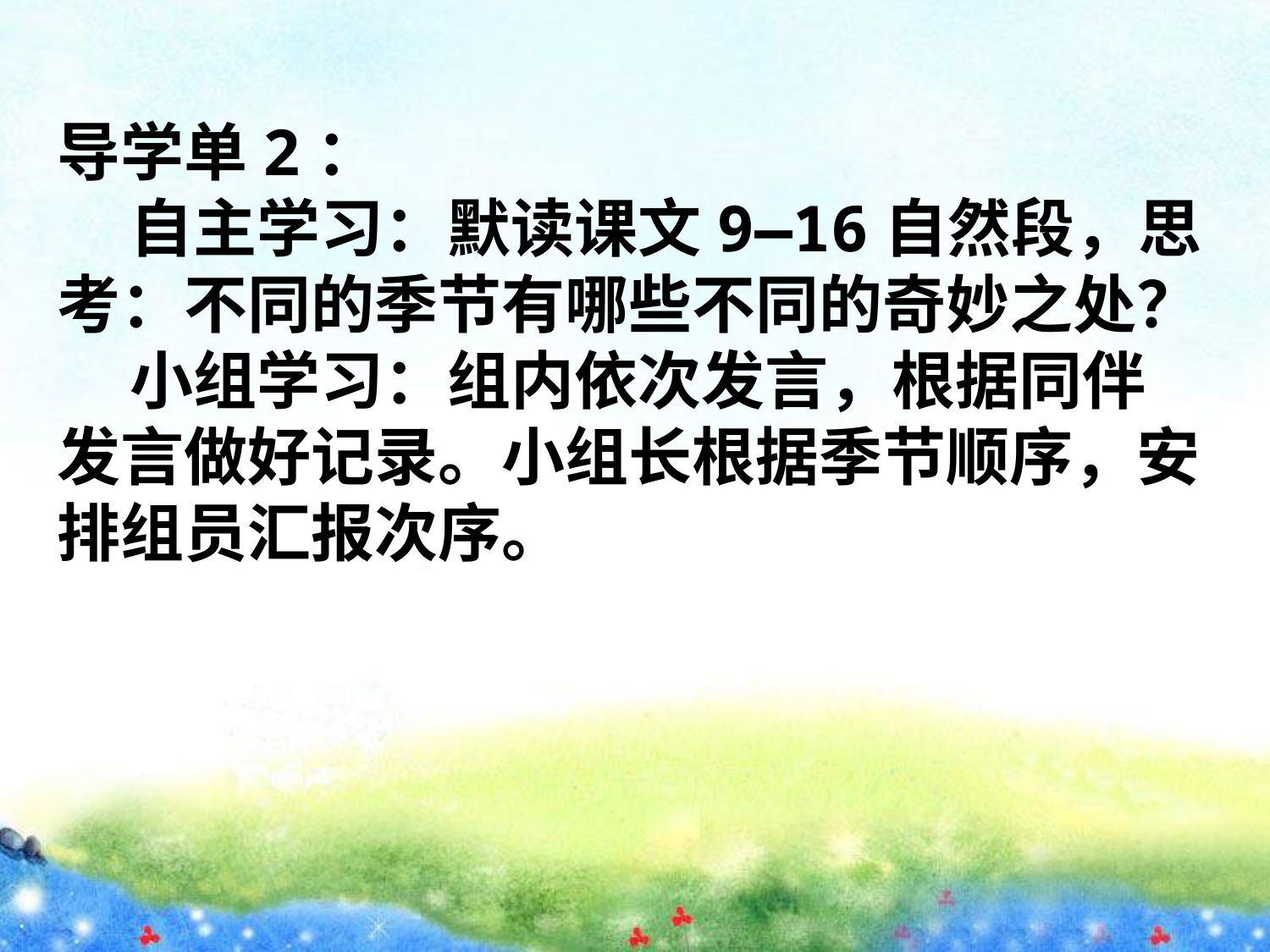

导学单2：
    自主学习：默读课文9—16自然段，思考：不同的季节有哪些不同的奇妙之处？
    小组学习：组内依次发言，根据同伴发言做好记录。小组长根据季节顺序，安排组员汇报次序。